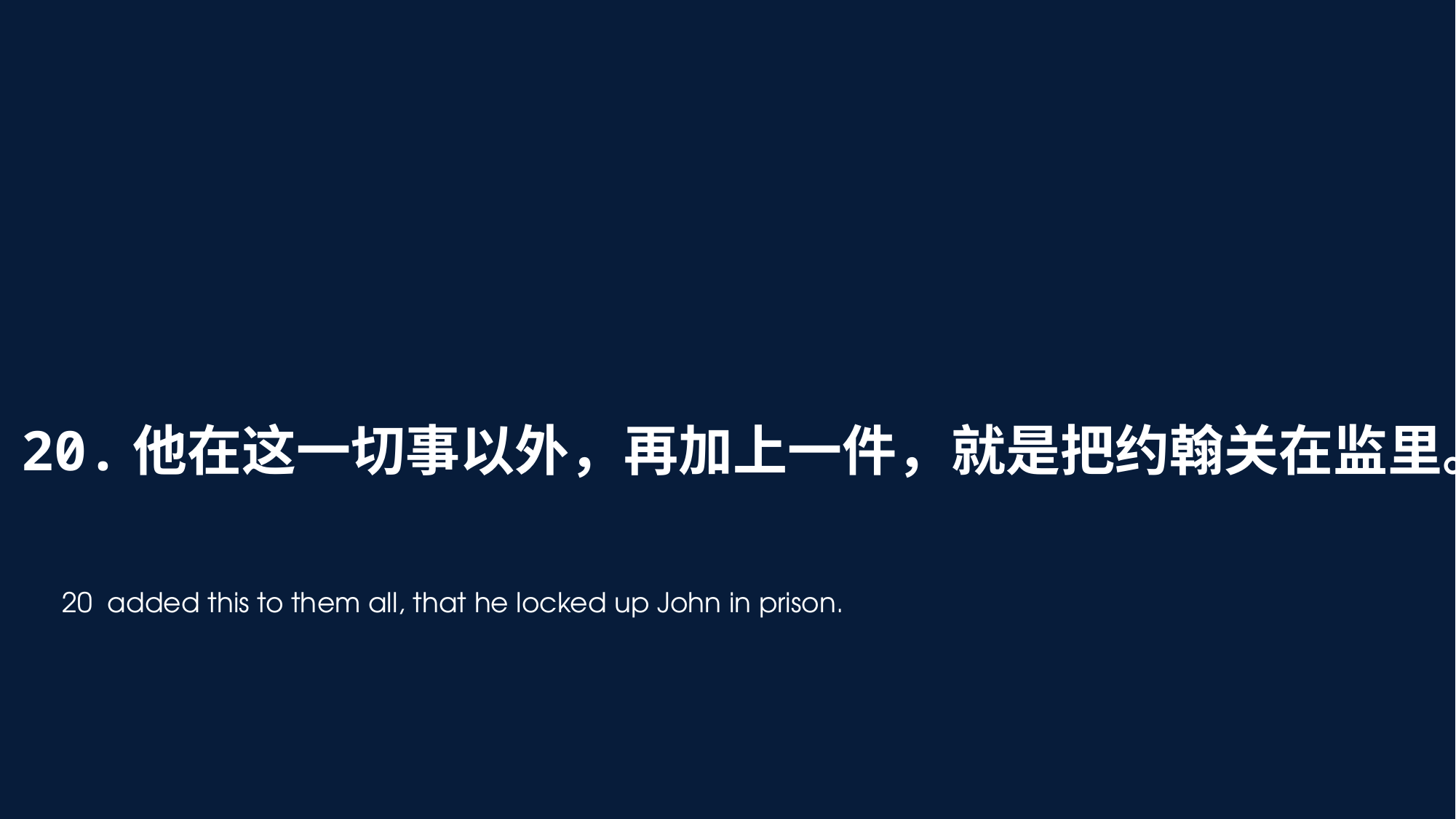

20.他在这一切事以外，再加上一件，就是把约翰关在监里。
20  added this to them all, that he locked up John in prison.